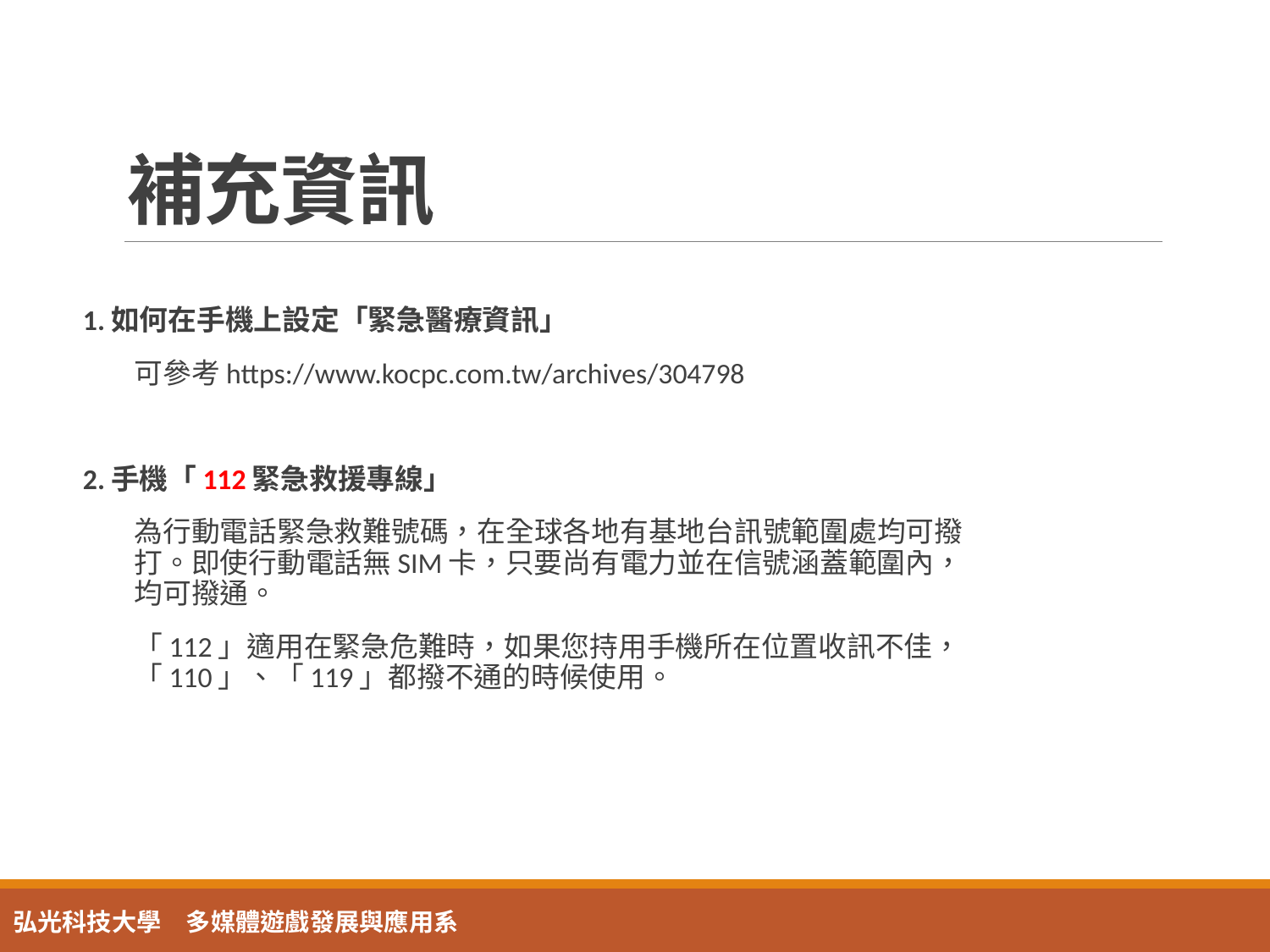

# 補充資訊
1.如何在手機上設定「緊急醫療資訊」
可參考https://www.kocpc.com.tw/archives/304798

2.手機「112緊急救援專線」
為行動電話緊急救難號碼，在全球各地有基地台訊號範圍處均可撥打。即使行動電話無SIM卡，只要尚有電力並在信號涵蓋範圍內，均可撥通。
「112」適用在緊急危難時，如果您持用手機所在位置收訊不佳，「110」、「119」都撥不通的時候使用。